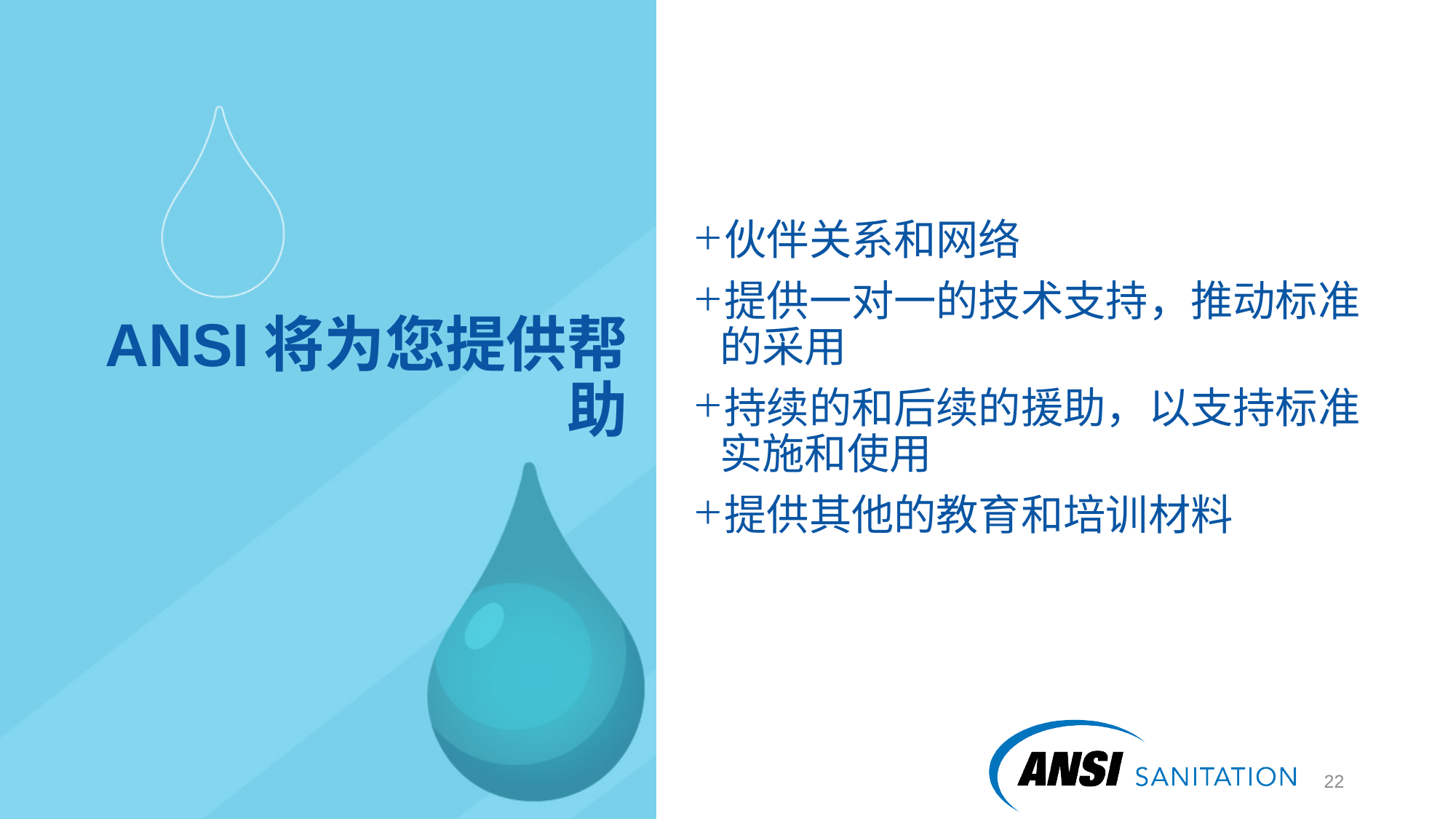

伙伴关系和网络
提供一对一的技术支持，推动标准的采用
持续的和后续的援助，以支持标准实施和使用
提供其他的教育和培训材料

# ANSI将为您提供帮助
22